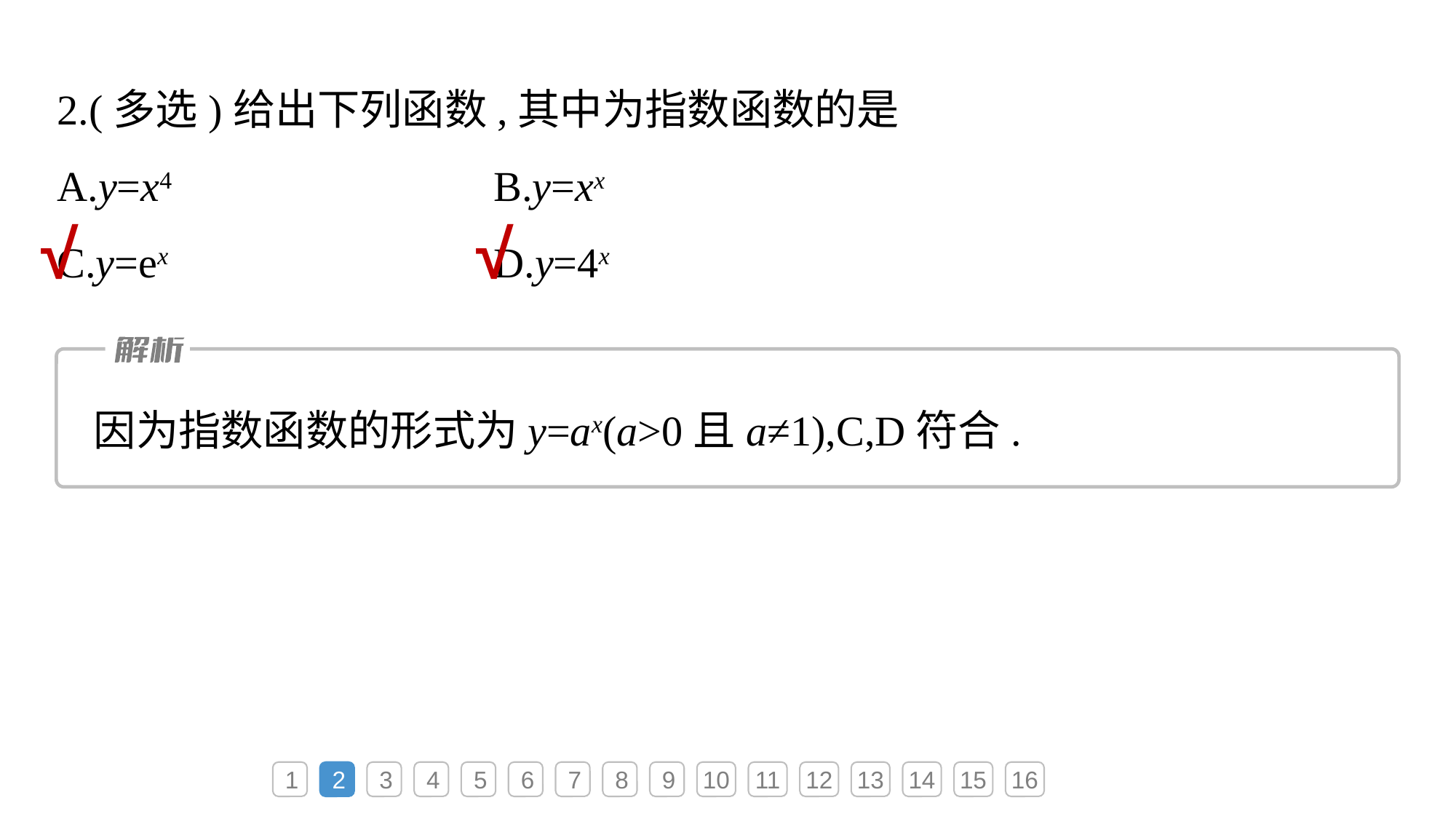

2.(多选)给出下列函数,其中为指数函数的是
A.y=x4			B.y=xx
C.y=ex			D.y=4x
√
√

因为指数函数的形式为y=ax(a>0且a≠1),C,D符合.
1
2
3
4
5
6
7
8
9
10
11
12
13
14
15
16